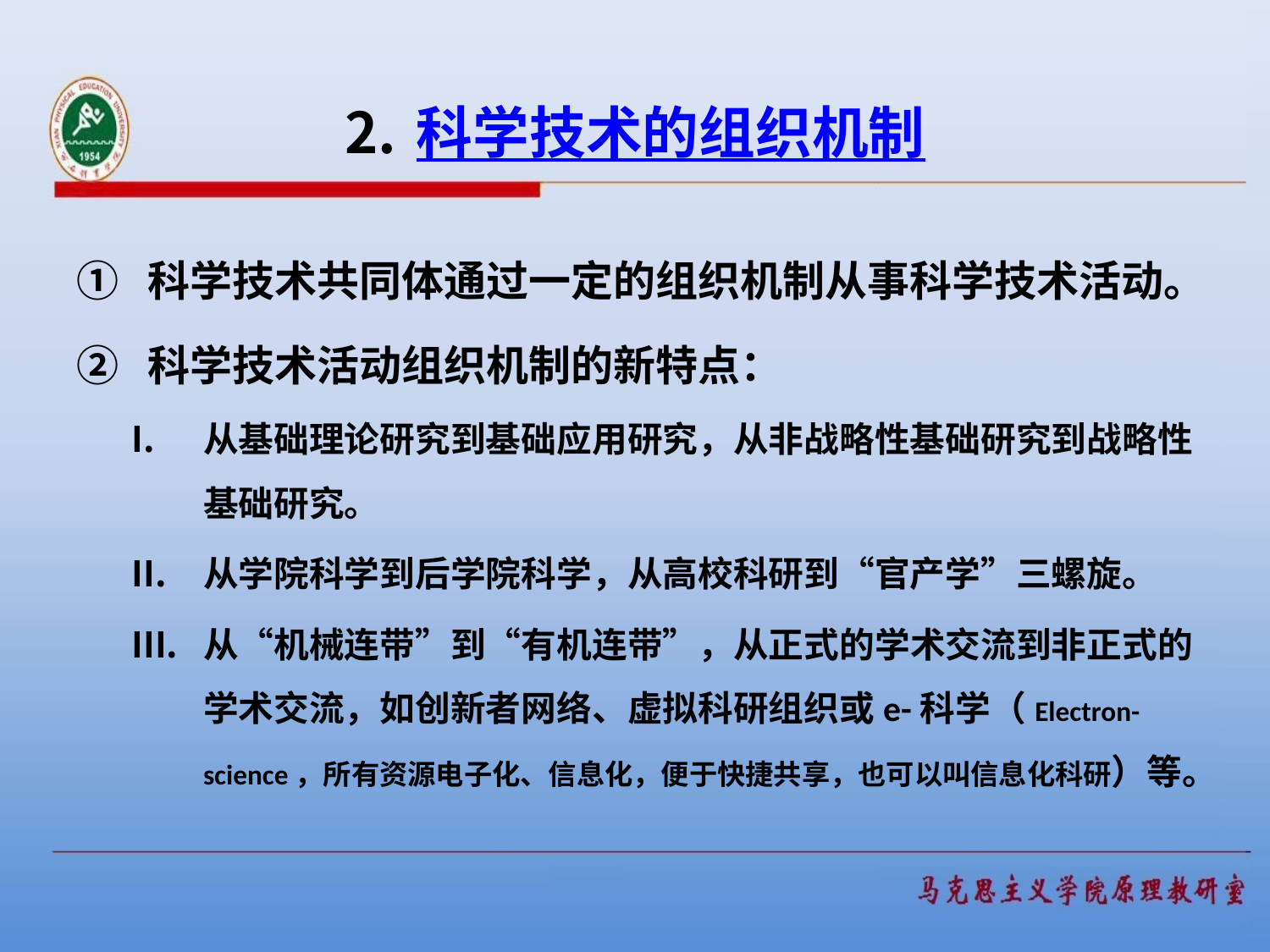

# 科学技术的组织机制
科学技术共同体通过一定的组织机制从事科学技术活动。
科学技术活动组织机制的新特点：
从基础理论研究到基础应用研究，从非战略性基础研究到战略性基础研究。
从学院科学到后学院科学，从高校科研到“官产学”三螺旋。
从“机械连带”到“有机连带”，从正式的学术交流到非正式的学术交流，如创新者网络、虚拟科研组织或e-科学（Electron-science，所有资源电子化、信息化，便于快捷共享，也可以叫信息化科研）等。